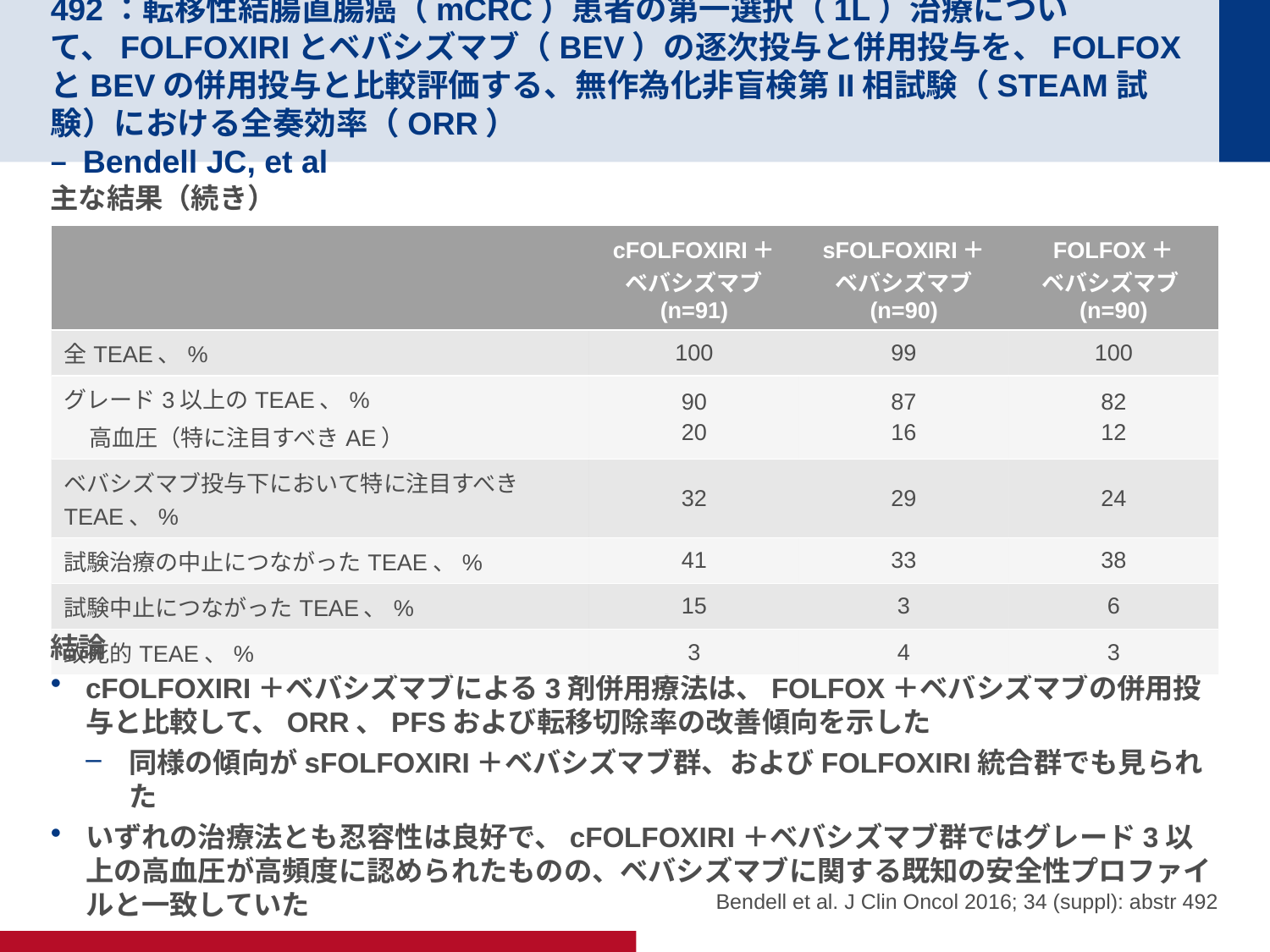

# 492：転移性結腸直腸癌（mCRC）患者の第一選択（1L）治療について、FOLFOXIRIとベバシズマブ（BEV）の逐次投与と併用投与を、FOLFOXとBEVの併用投与と比較評価する、無作為化非盲検第II相試験（STEAM試験）における全奏効率（ORR） – Bendell JC, et al
主な結果（続き）

結論
cFOLFOXIRI＋ベバシズマブによる3剤併用療法は、FOLFOX＋ベバシズマブの併用投与と比較して、ORR、PFSおよび転移切除率の改善傾向を示した
同様の傾向がsFOLFOXIRI＋ベバシズマブ群、およびFOLFOXIRI統合群でも見られた
いずれの治療法とも忍容性は良好で、cFOLFOXIRI＋ベバシズマブ群ではグレード3以上の高血圧が高頻度に認められたものの、ベバシズマブに関する既知の安全性プロファイルと一致していた
|  | cFOLFOXIRI＋ベバシズマブ (n=91) | sFOLFOXIRI＋ベバシズマブ (n=90) | FOLFOX＋ ベバシズマブ(n=90) |
| --- | --- | --- | --- |
| 全TEAE、% | 100 | 99 | 100 |
| グレード3以上のTEAE、% 高血圧（特に注目すべきAE） | 90 20 | 87 16 | 82 12 |
| ベバシズマブ投与下において特に注目すべきTEAE、% | 32 | 29 | 24 |
| 試験治療の中止につながったTEAE、% | 41 | 33 | 38 |
| 試験中止につながったTEAE、% | 15 | 3 | 6 |
| 致死的TEAE、% | 3 | 4 | 3 |
Bendell et al. J Clin Oncol 2016; 34 (suppl): abstr 492